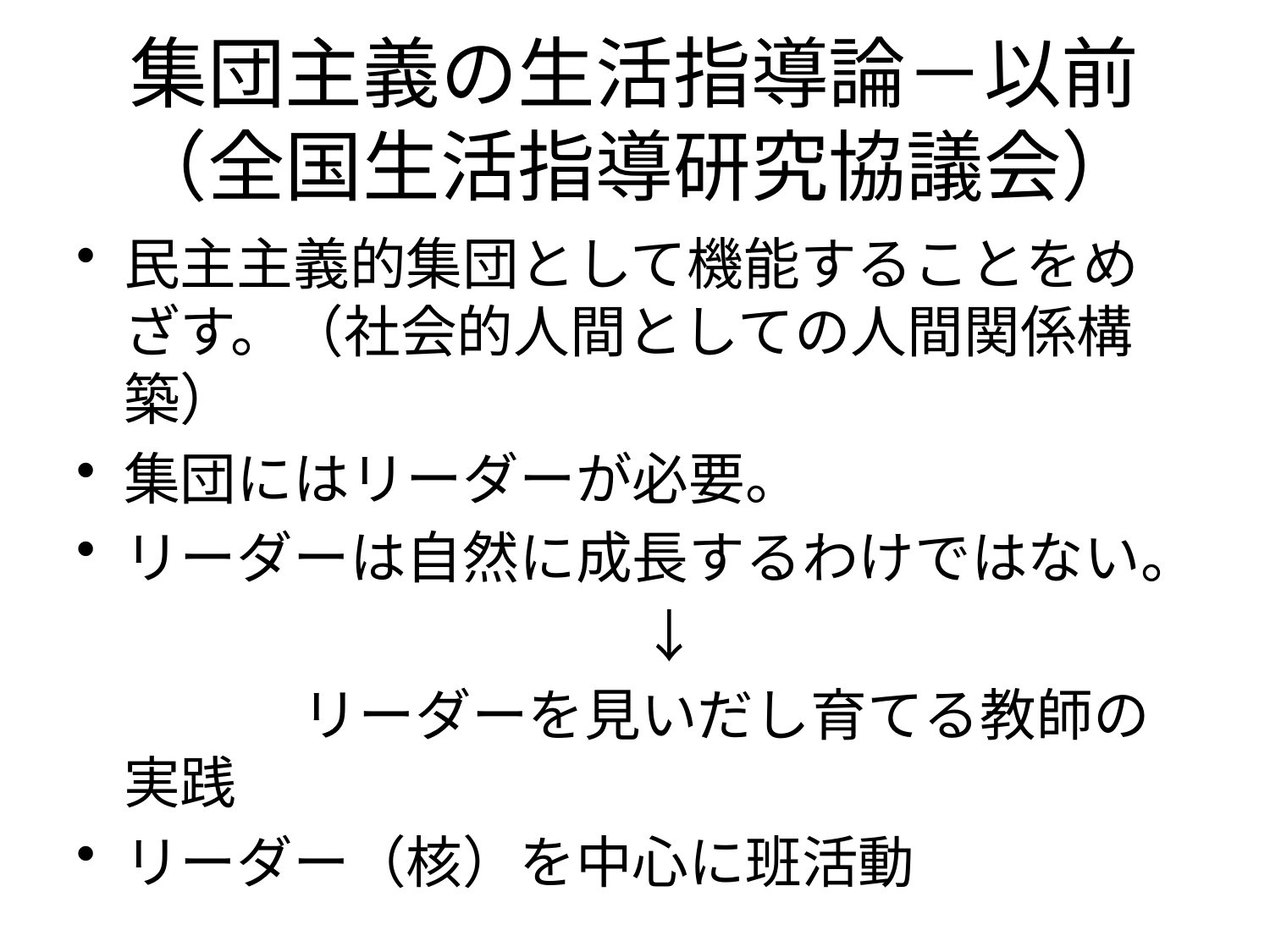

# 集団主義の生活指導論－以前 （全国生活指導研究協議会）
民主主義的集団として機能することをめざす。（社会的人間としての人間関係構築）
集団にはリーダーが必要。
リーダーは自然に成長するわけではない。
　　　　　　　　　　↓
　　　　リーダーを見いだし育てる教師の実践
リーダー（核）を中心に班活動